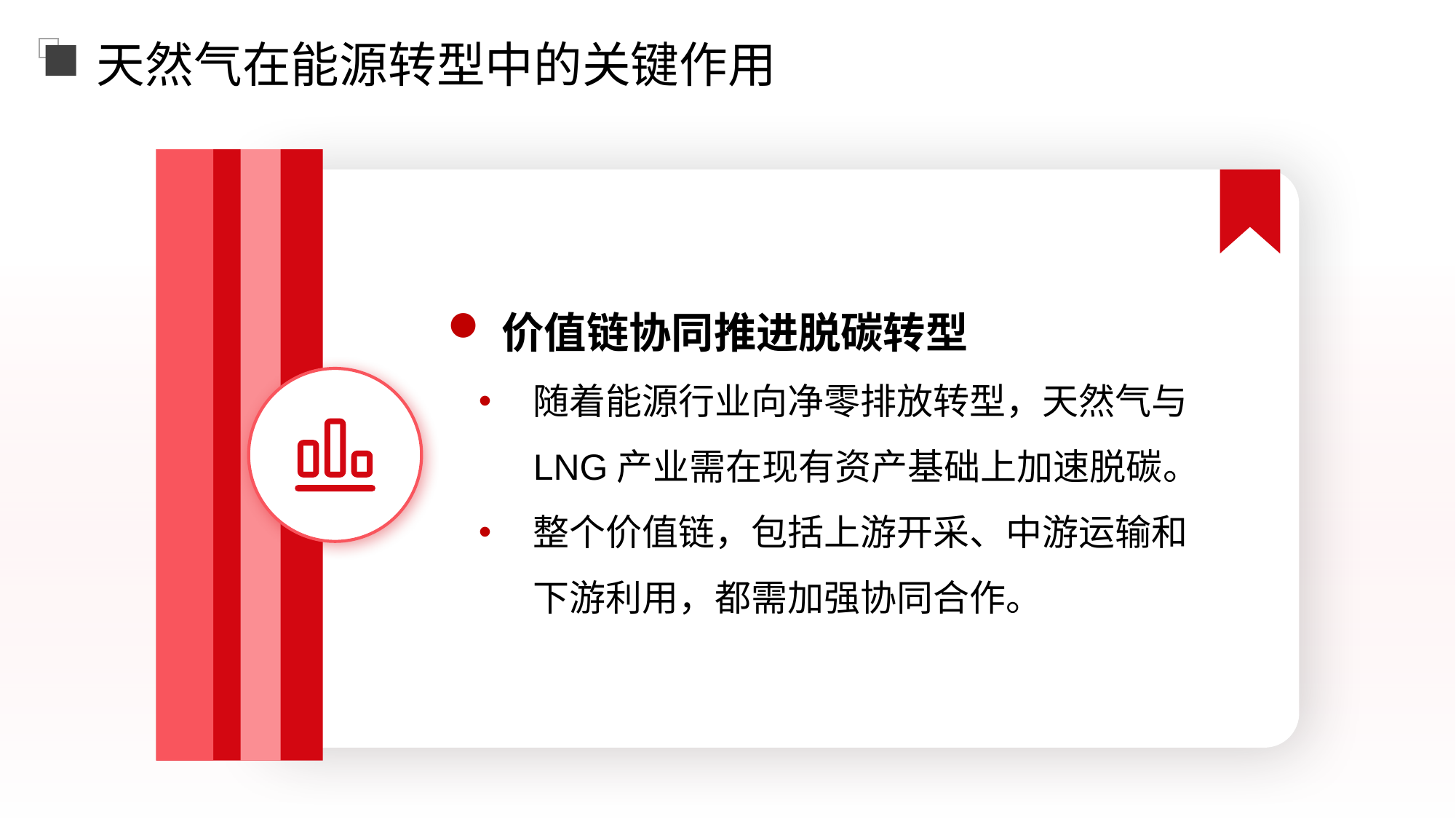

天然气在能源转型中的关键作用

价值链协同推进脱碳转型
随着能源行业向净零排放转型，天然气与LNG产业需在现有资产基础上加速脱碳。
整个价值链，包括上游开采、中游运输和下游利用，都需加强协同合作。